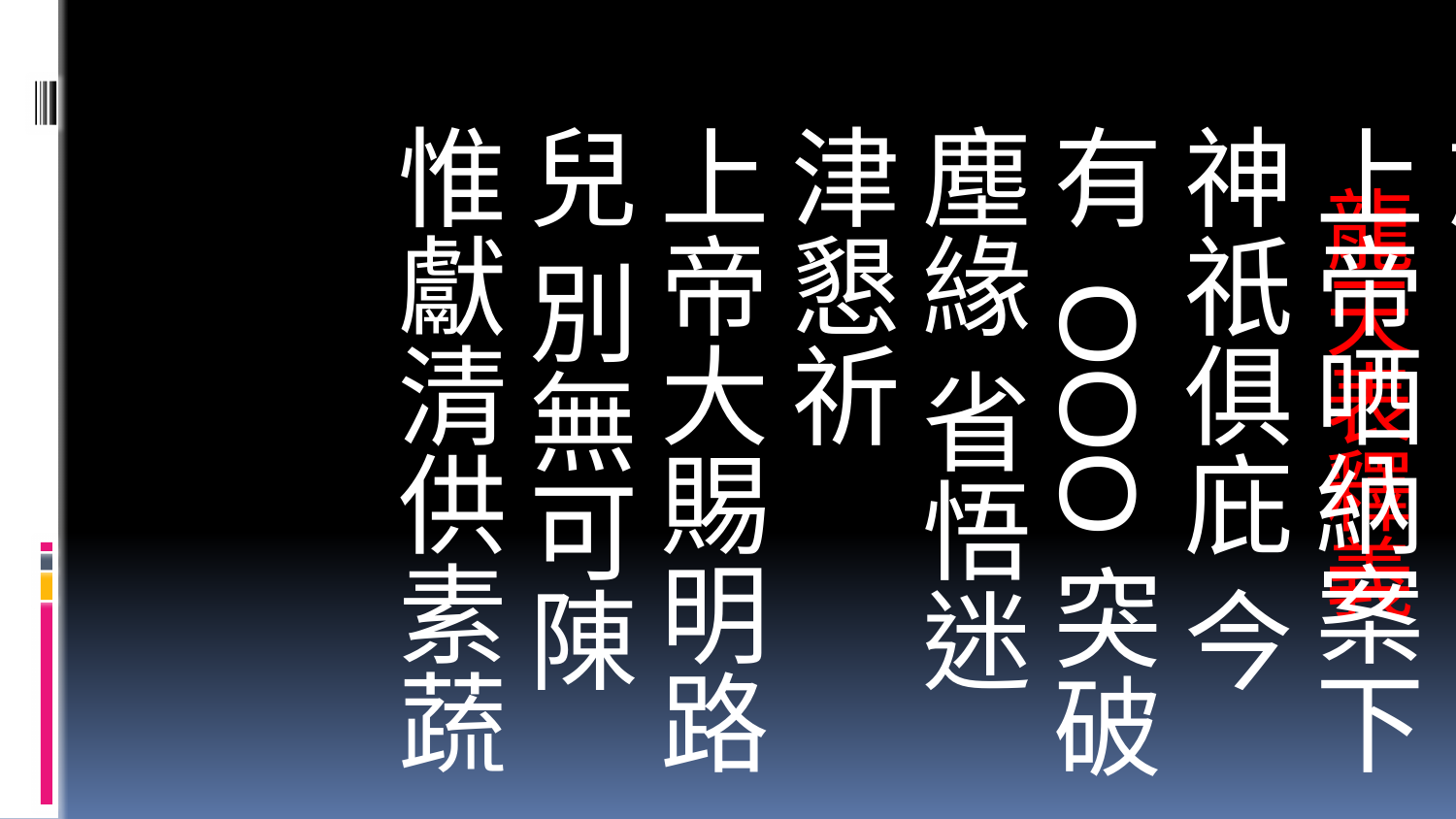

堯舜大德壇前
上帝哂納案下 神祇俱庇 今有 OOO突破塵緣 省悟迷津懇祈
上帝大賜明路 兒 別無可陳惟獻清供素蔬

# 龍天表釋義